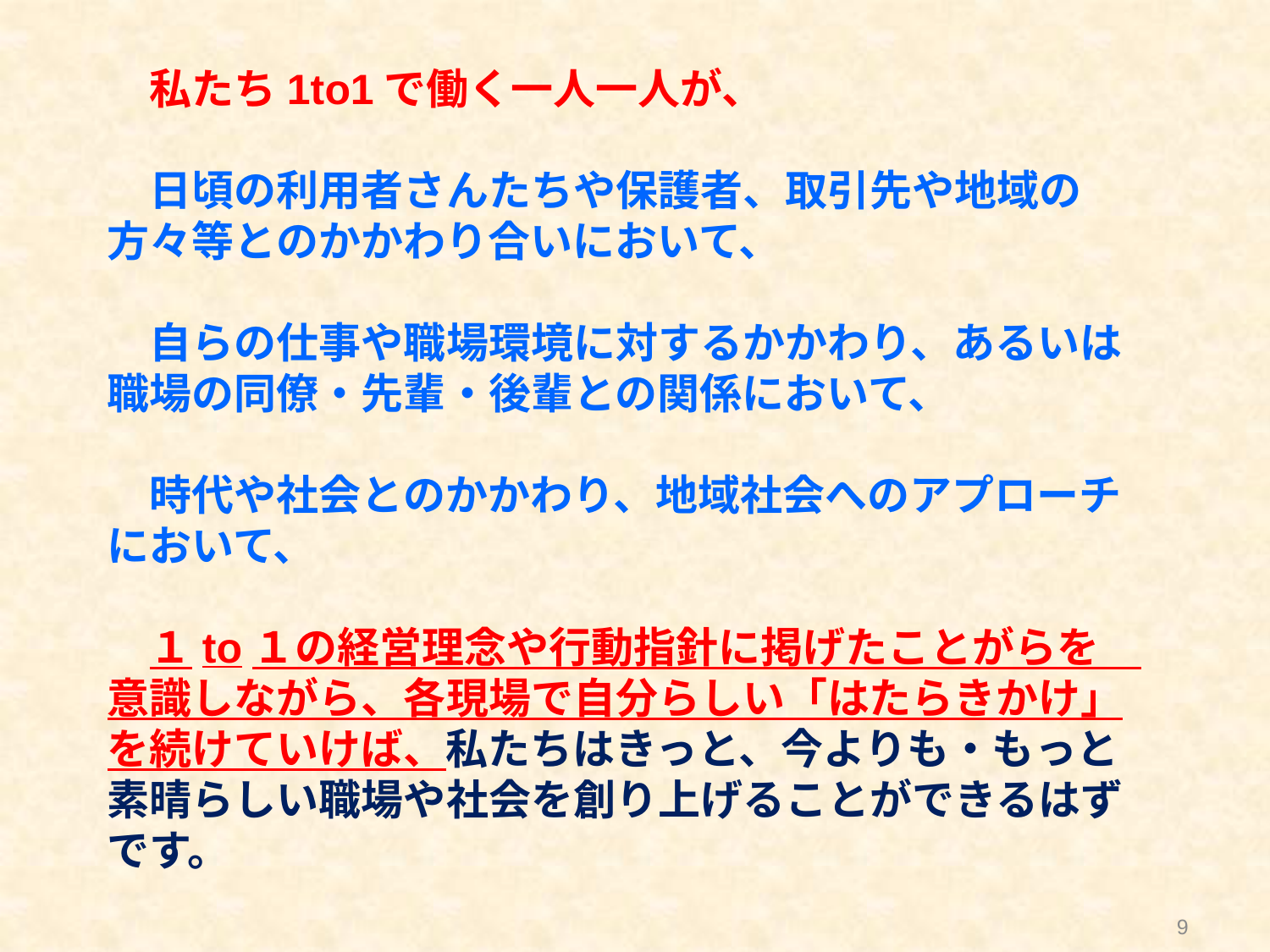

私たち1to1で働く一人一人が、

　日頃の利用者さんたちや保護者、取引先や地域の方々等とのかかわり合いにおいて、

　自らの仕事や職場環境に対するかかわり、あるいは職場の同僚・先輩・後輩との関係において、

　時代や社会とのかかわり、地域社会へのアプローチにおいて、

　１to１の経営理念や行動指針に掲げたことがらを　意識しながら、各現場で自分らしい「はたらきかけ」を続けていけば、私たちはきっと、今よりも・もっと素晴らしい職場や社会を創り上げることができるはずです。

9